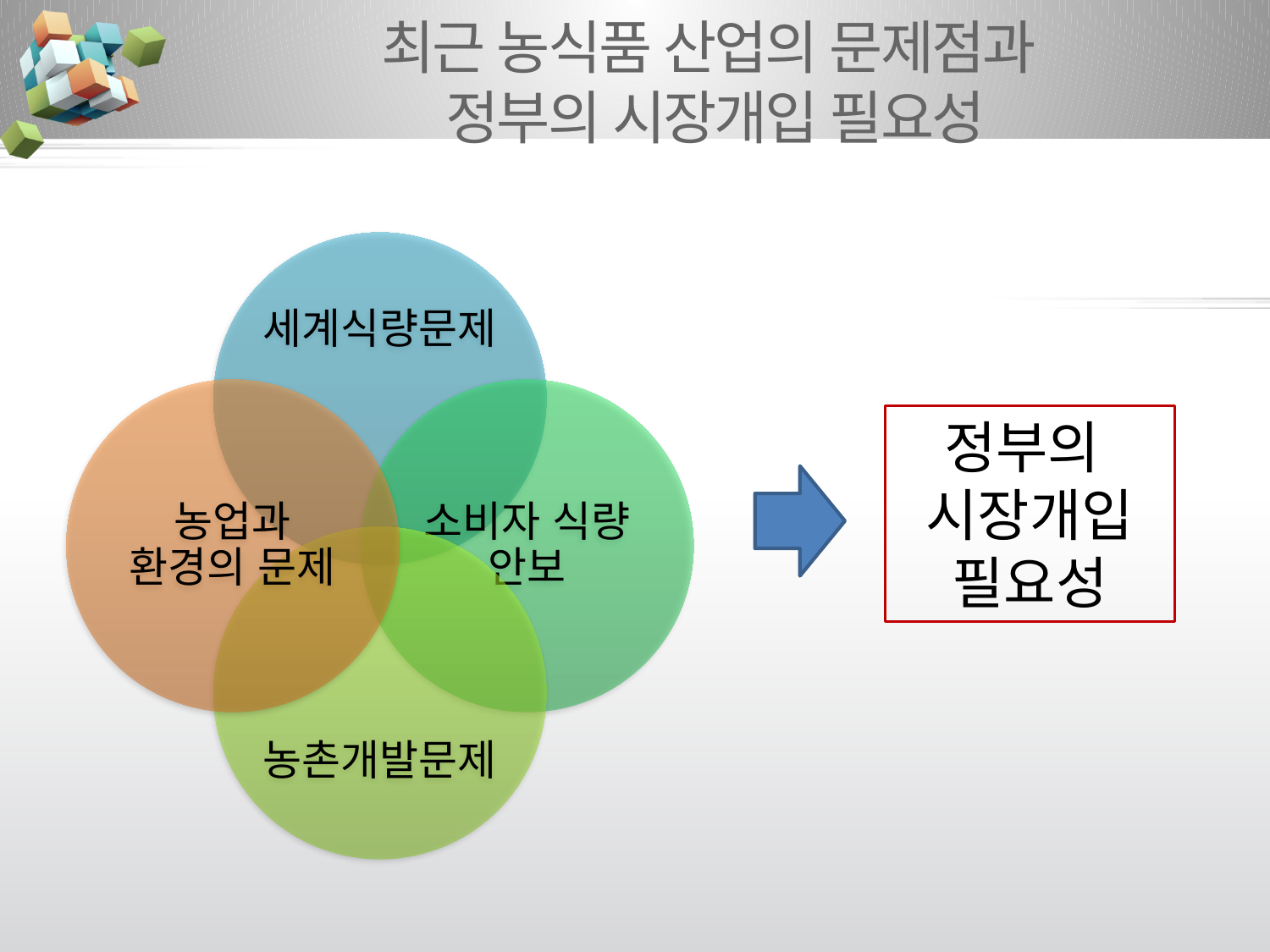

# 최근 농식품 산업의 문제점과 정부의 시장개입 필요성
세계식량문제
소비자 식량 안보
농촌개발문제
농업과 환경의 문제
정부의
시장개입
필요성